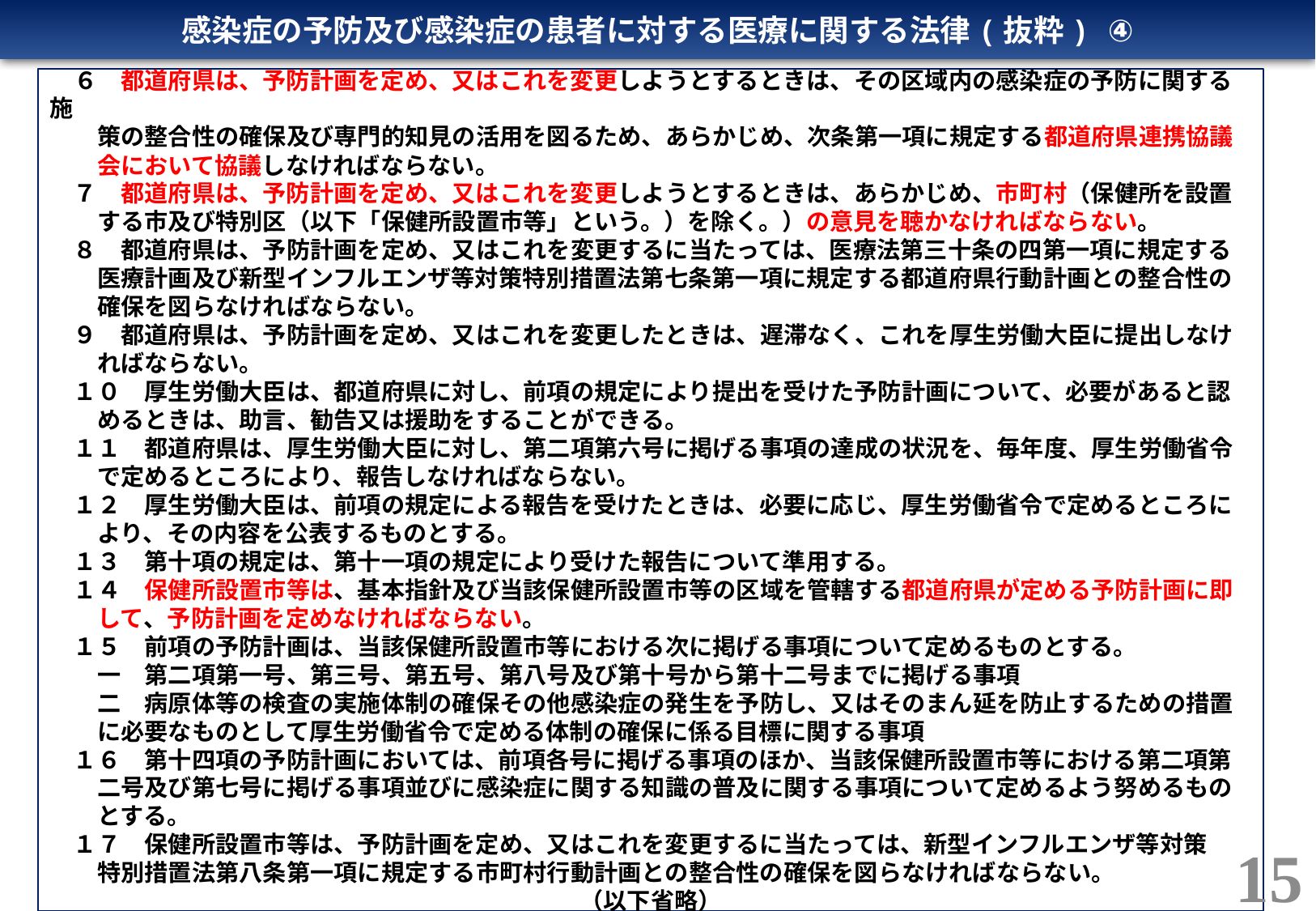

感染症の予防及び感染症の患者に対する医療に関する法律(抜粋) ④
　６　都道府県は、予防計画を定め、又はこれを変更しようとするときは、その区域内の感染症の予防に関する施
　　策の整合性の確保及び専門的知見の活用を図るため、あらかじめ、次条第一項に規定する都道府県連携協議
　　会において協議しなければならない。
　７　都道府県は、予防計画を定め、又はこれを変更しようとするときは、あらかじめ、市町村（保健所を設置
　　する市及び特別区（以下「保健所設置市等」という。）を除く。）の意見を聴かなければならない。
　８　都道府県は、予防計画を定め、又はこれを変更するに当たっては、医療法第三十条の四第一項に規定する
　　医療計画及び新型インフルエンザ等対策特別措置法第七条第一項に規定する都道府県行動計画との整合性の
　　確保を図らなければならない。
　９　都道府県は、予防計画を定め、又はこれを変更したときは、遅滞なく、これを厚生労働大臣に提出しなけ
　　ればならない。
　１０　厚生労働大臣は、都道府県に対し、前項の規定により提出を受けた予防計画について、必要があると認
　　めるときは、助言、勧告又は援助をすることができる。
　１１　都道府県は、厚生労働大臣に対し、第二項第六号に掲げる事項の達成の状況を、毎年度、厚生労働省令
　　で定めるところにより、報告しなければならない。
　１２　厚生労働大臣は、前項の規定による報告を受けたときは、必要に応じ、厚生労働省令で定めるところに
　　より、その内容を公表するものとする。
　１３　第十項の規定は、第十一項の規定により受けた報告について準用する。
　１４　保健所設置市等は、基本指針及び当該保健所設置市等の区域を管轄する都道府県が定める予防計画に即
　　して、予防計画を定めなければならない。
　１５　前項の予防計画は、当該保健所設置市等における次に掲げる事項について定めるものとする。
　　一　第二項第一号、第三号、第五号、第八号及び第十号から第十二号までに掲げる事項
　　二　病原体等の検査の実施体制の確保その他感染症の発生を予防し、又はそのまん延を防止するための措置
　　に必要なものとして厚生労働省令で定める体制の確保に係る目標に関する事項
　１６　第十四項の予防計画においては、前項各号に掲げる事項のほか、当該保健所設置市等における第二項第
　　二号及び第七号に掲げる事項並びに感染症に関する知識の普及に関する事項について定めるよう努めるもの
　　とする。
　１７　保健所設置市等は、予防計画を定め、又はこれを変更するに当たっては、新型インフルエンザ等対策
　　特別措置法第八条第一項に規定する市町村行動計画との整合性の確保を図らなければならない。
（以下省略）
15